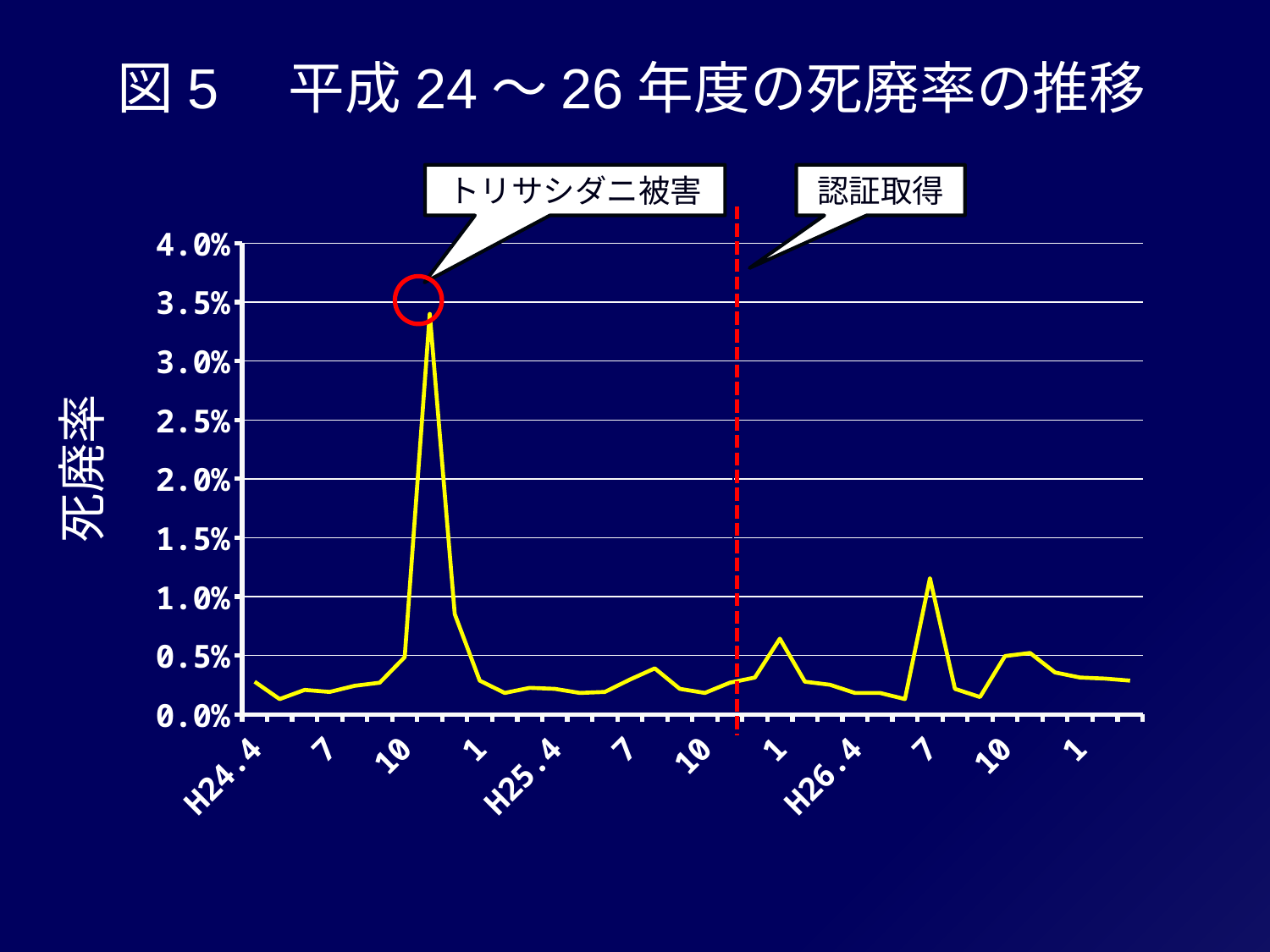

図5　平成24～26年度の死廃率の推移
トリサシダニ被害
認証取得

### Chart

| Category | 死廃率 |
|---|---|
| H24.4 | 0.002782608695652174 |
| 5 | 0.0013043478260869566 |
| 6 | 0.0020869565217391303 |
| 7 | 0.0019130434782608696 |
| 8 | 0.002434782608695652 |
| 9 | 0.0026956521739130435 |
| 10 | 0.004869565217391304 |
| 11 | 0.034 |
| 12 | 0.008521739130434783 |
| 1 | 0.0028695652173913043 |
| 2 | 0.0018260869565217392 |
| 3 | 0.002260869565217391 |
| H25.4 | 0.002173913043478261 |
| 5 | 0.0018260869565217392 |
| 6 | 0.0019130434782608696 |
| 7 | 0.002956521739130435 |
| 8 | 0.00391304347826087 |
| 9 | 0.002173913043478261 |
| 10 | 0.0018260869565217392 |
| 11 | 0.0026956521739130435 |
| 12 | 0.003130434782608696 |
| 1 | 0.006434782608695652 |
| 2 | 0.002782608695652174 |
| 3 | 0.0025217391304347826 |
| H26.4 | 0.0018260869565217392 |
| 5 | 0.0018260869565217392 |
| 6 | 0.0013043478260869566 |
| 7 | 0.011565217391304347 |
| 8 | 0.002173913043478261 |
| 9 | 0.0014782608695652175 |
| 10 | 0.004956521739130435 |
| 11 | 0.0052173913043478265 |
| 12 | 0.0035652173913043477 |
| 1 | 0.003130434782608696 |
| 2 | 0.003043478260869565 |
| 3 | 0.0028695652173913043 |
死廃率